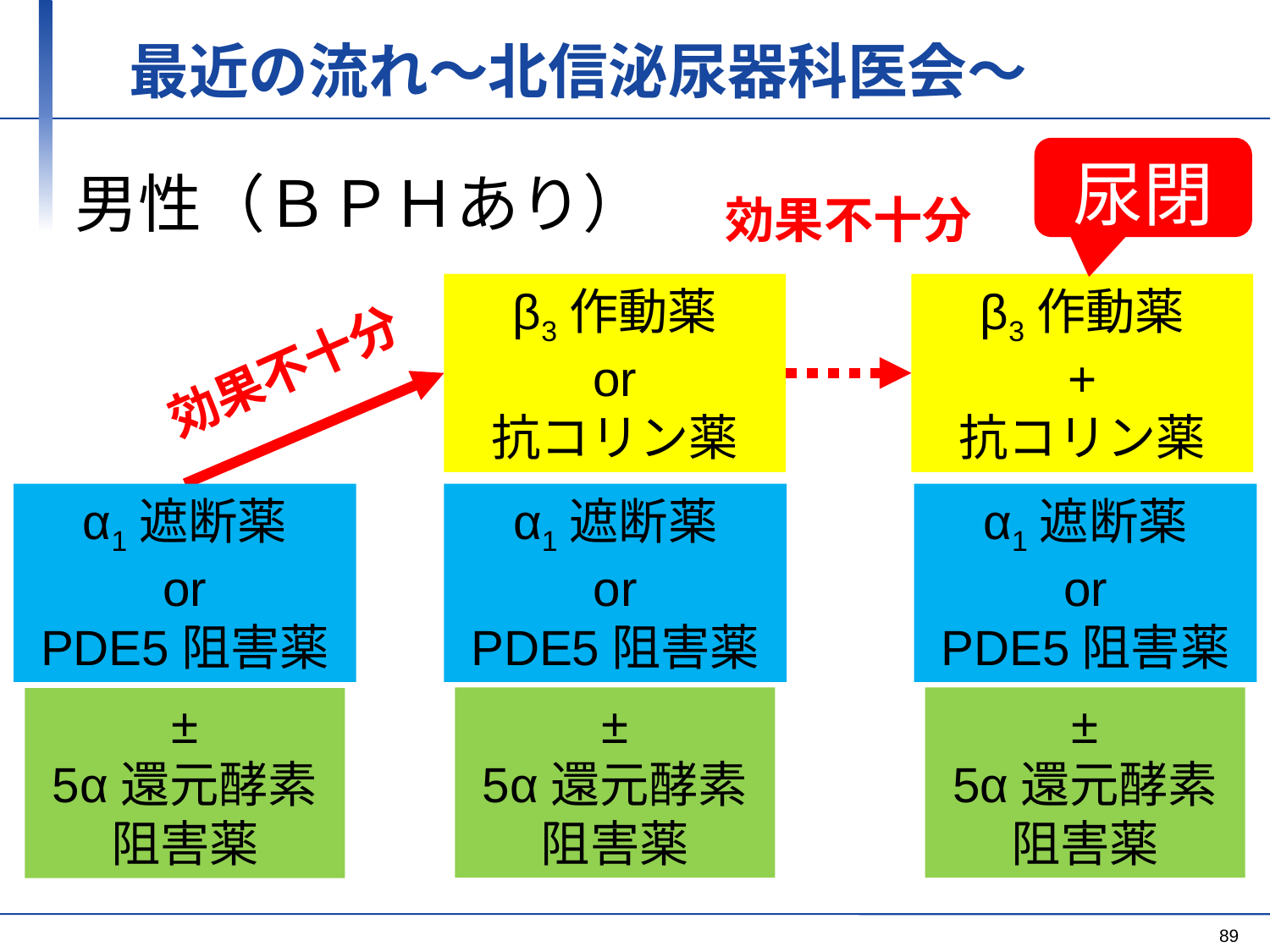

# 最近の流れ～北信泌尿器科医会～
尿閉
男性（ＢＰＨあり）

効果不十分
β3作動薬
or
抗コリン薬
β3作動薬
+
抗コリン薬
効果不十分
α1遮断薬
or
PDE5阻害薬
α1遮断薬
or
PDE5阻害薬
α1遮断薬
or
PDE5阻害薬
±
5α還元酵素阻害薬
±
5α還元酵素阻害薬
±
5α還元酵素阻害薬
89